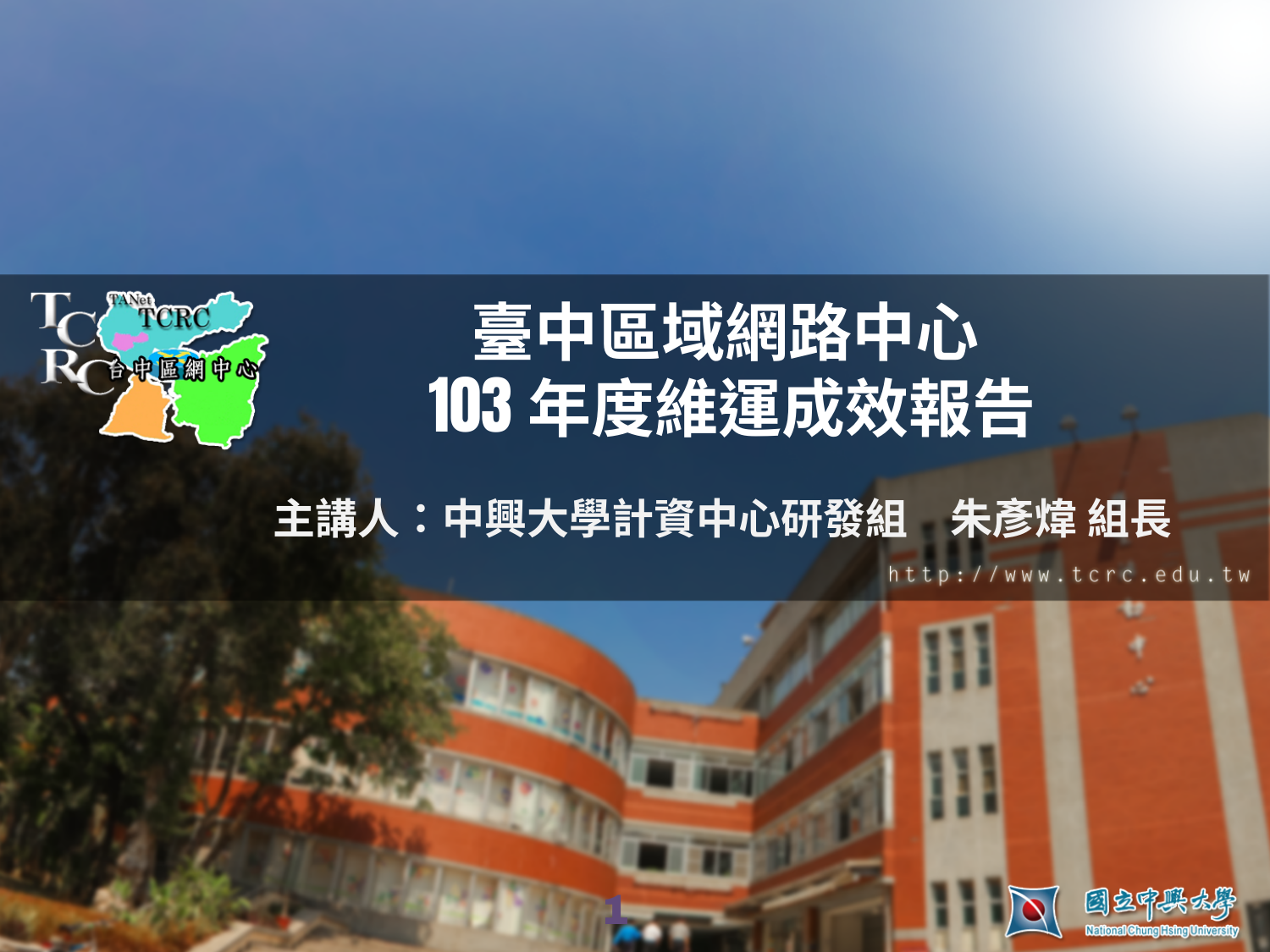

# 臺中區域網路中心 103年度維運成效報告
主講人：中興大學計資中心研發組　朱彥煒 組長